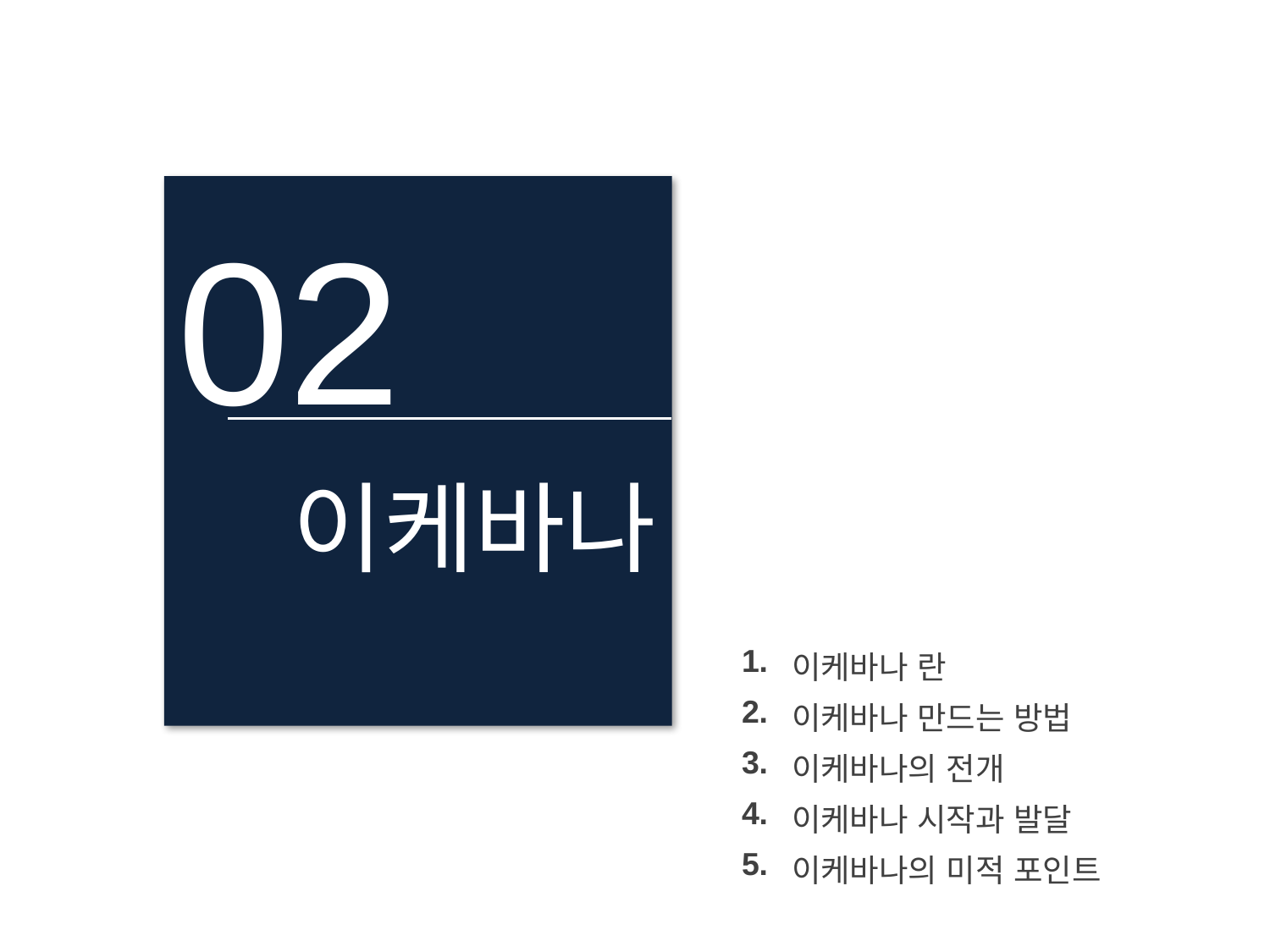

02
이케바나
| 1. | 이케바나 란 |
| --- | --- |
| 2. | 이케바나 만드는 방법 |
| 3. | 이케바나의 전개 |
| 4. | 이케바나 시작과 발달 |
| 5. | 이케바나의 미적 포인트 |